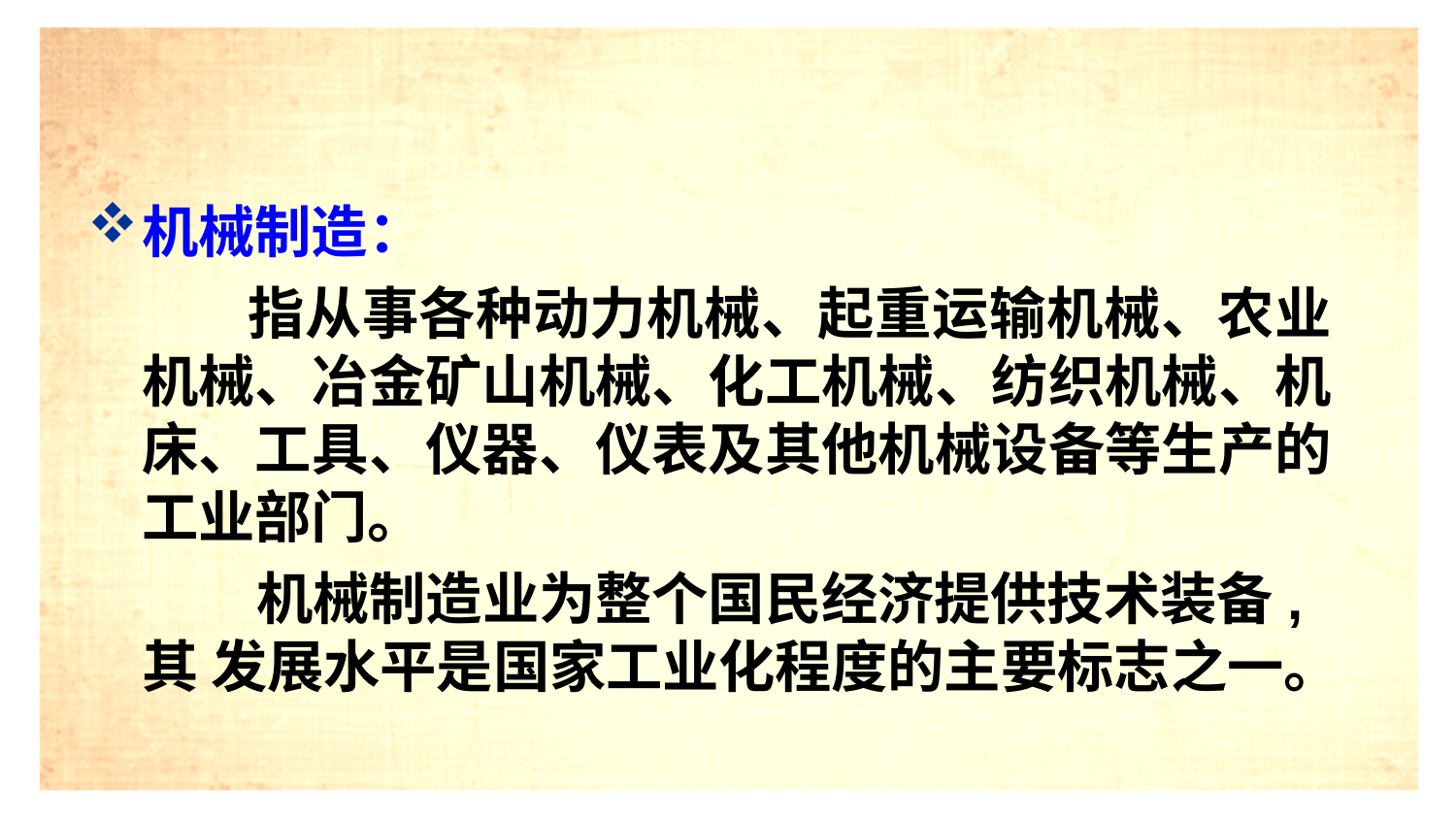

机械制造：
指从事各种动力机械、起重运输机械、农业 机械、冶金矿山机械、化工机械、纺织机械、机 床、工具、仪器、仪表及其他机械设备等生产的 工业部门。
机械制造业为整个国民经济提供技术装备,其 发展水平是国家工业化程度的主要标志之一。